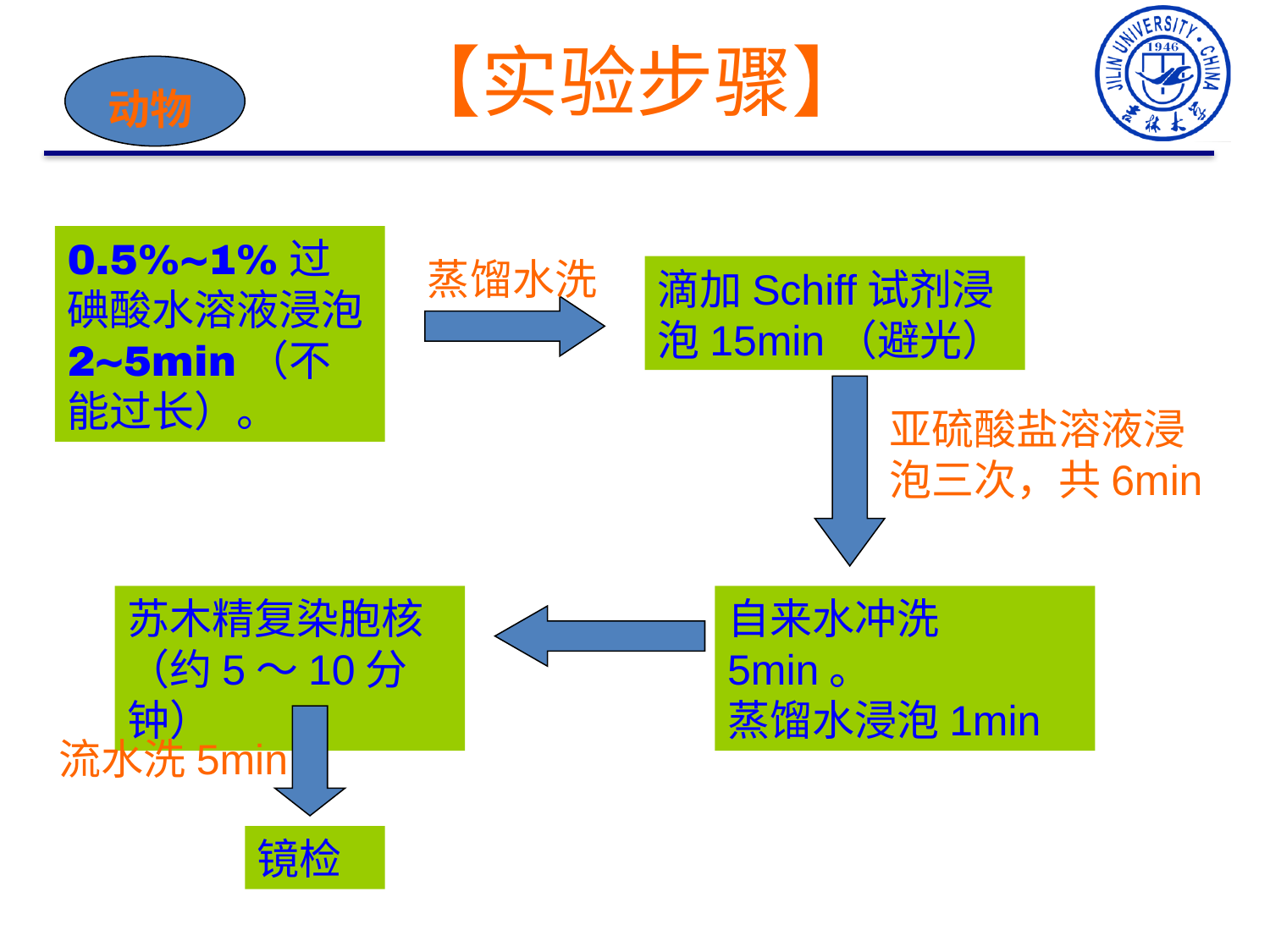

【实验步骤】

动物
0.5%~1%过碘酸水溶液浸泡2~5min（不能过长）。
蒸馏水洗
滴加Schiff试剂浸泡15min（避光）

亚硫酸盐溶液浸
泡三次，共6min
苏木精复染胞核（约5～10分钟）
自来水冲洗5min。
蒸馏水浸泡1min

流水洗5min
镜检